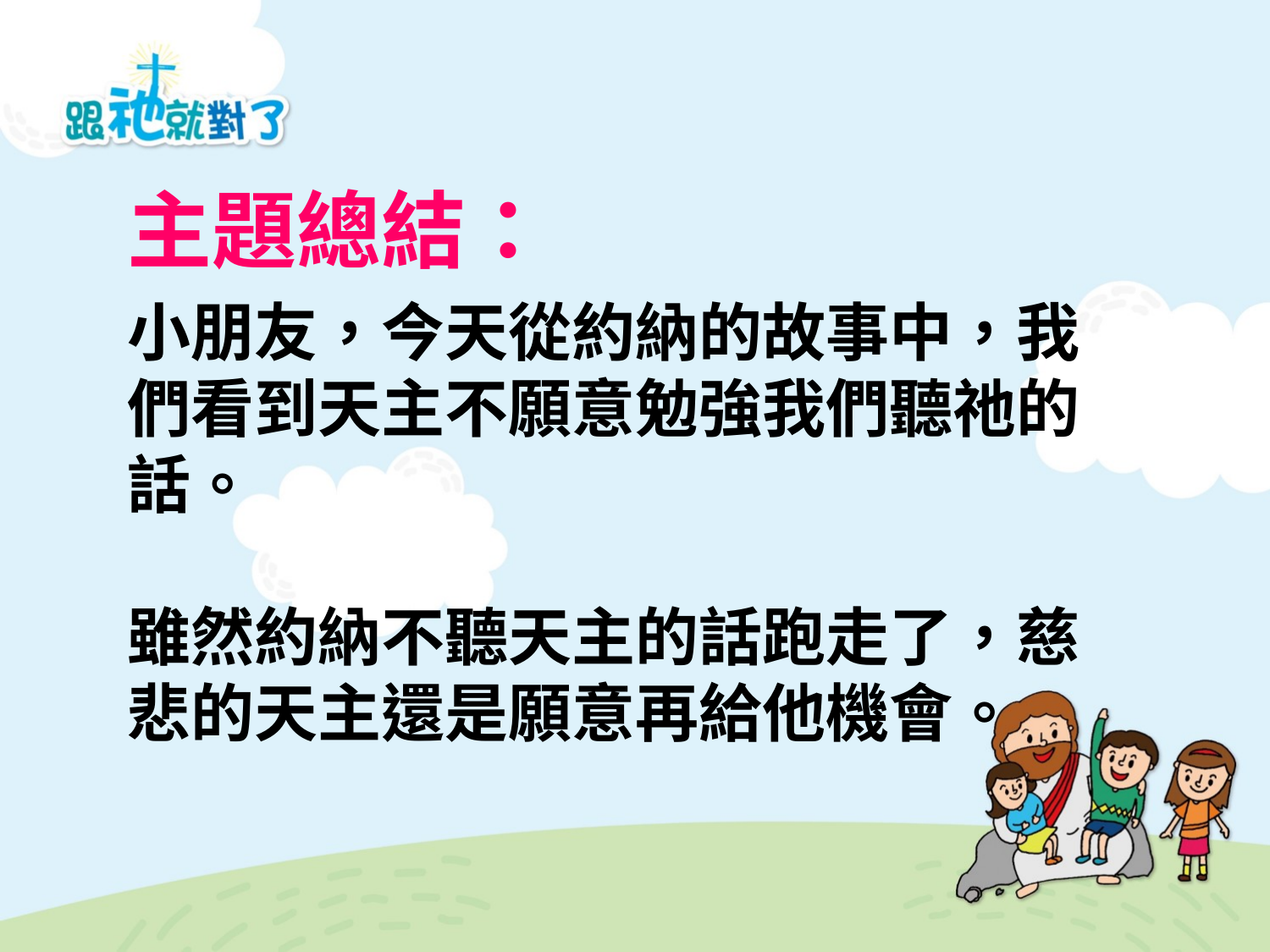

主題總結：
小朋友，今天從約納的故事中，我們看到天主不願意勉強我們聽祂的話。

雖然約納不聽天主的話跑走了，慈悲的天主還是願意再給他機會。